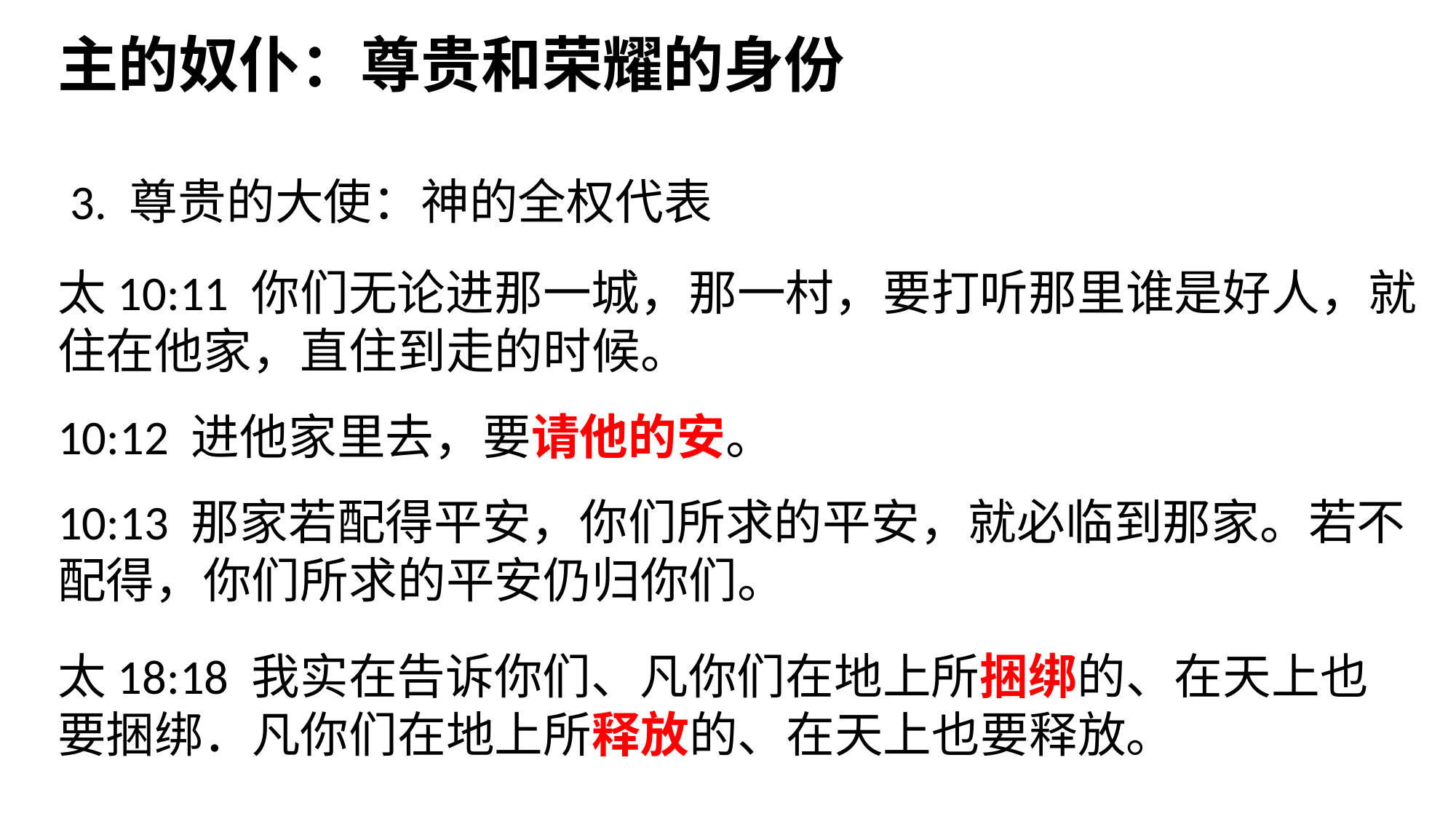

主的奴仆：尊贵和荣耀的身份
3. 尊贵的大使：神的全权代表
太10:11 你们无论进那一城，那一村，要打听那里谁是好人，就住在他家，直住到走的时候。
10:12 进他家里去，要请他的安。
10:13 那家若配得平安，你们所求的平安，就必临到那家。若不配得，你们所求的平安仍归你们。
太18:18 我实在告诉你们、凡你们在地上所捆绑的、在天上也要捆绑．凡你们在地上所释放的、在天上也要释放。